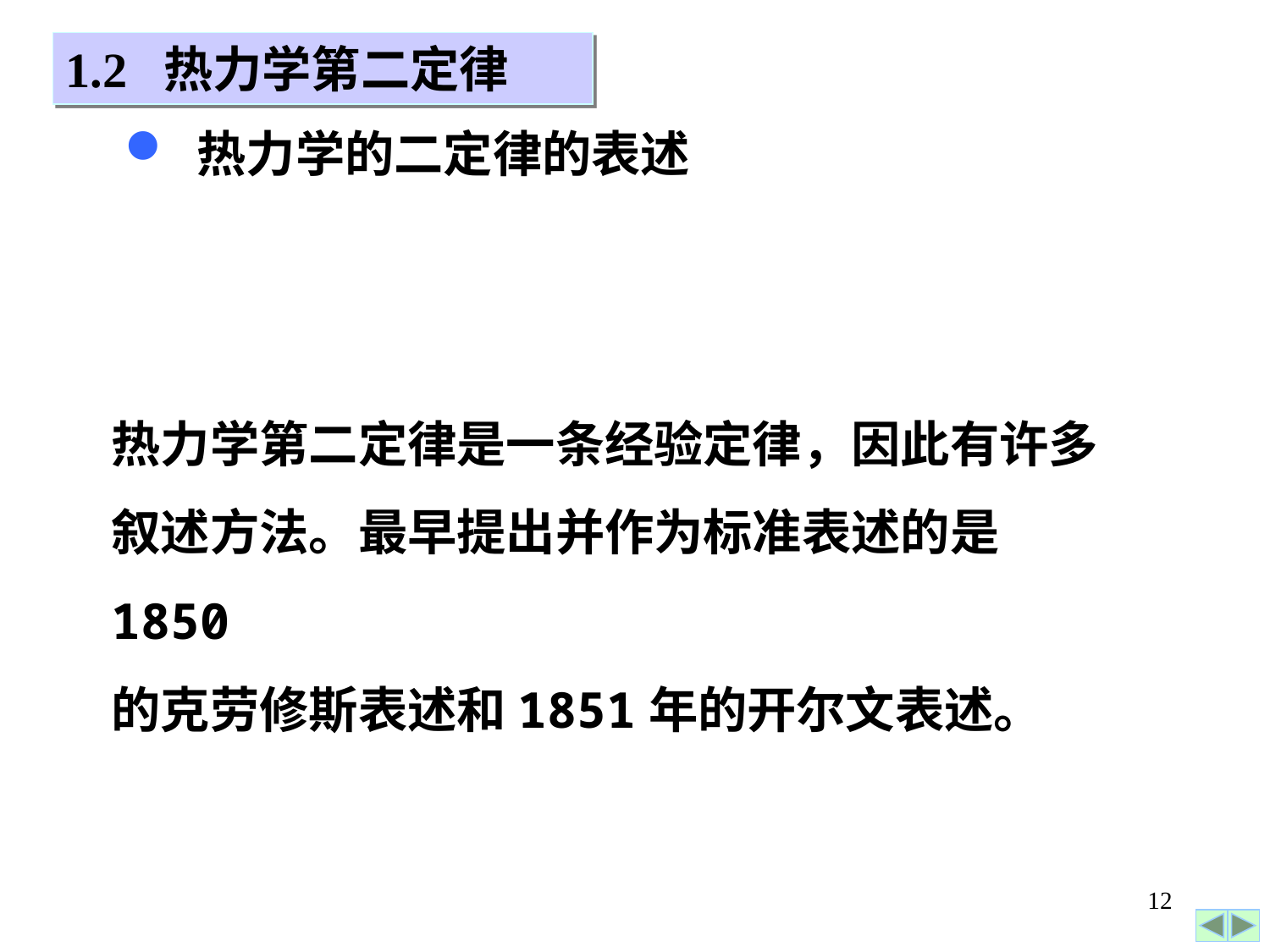

1.2  热力学第二定律
 热力学的二定律的表述
热力学第二定律是一条经验定律，因此有许多
叙述方法。最早提出并作为标准表述的是1850
的克劳修斯表述和1851年的开尔文表述。
12